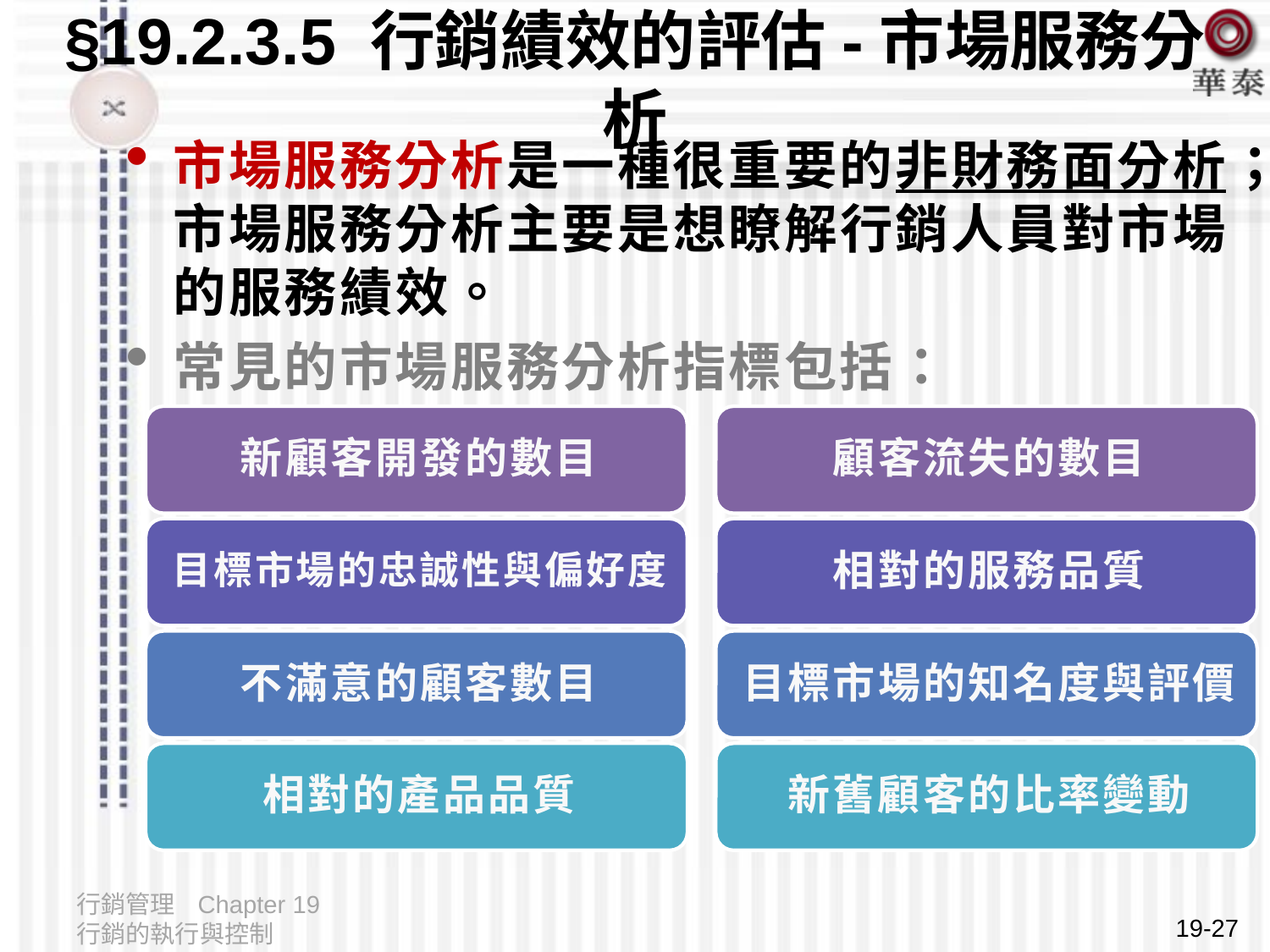

# §19.2.3.5 行銷績效的評估-市場服務分析
市場服務分析是一種很重要的非財務面分析；市場服務分析主要是想瞭解行銷人員對市場的服務績效。
常見的市場服務分析指標包括：
新顧客開發的數目
目標市場的忠誠性與偏好度
不滿意的顧客數目
相對的產品品質
顧客流失的數目
相對的服務品質
目標市場的知名度與評價
新舊顧客的比率變動
行銷管理   Chapter 19   行銷的執行與控制
19-27